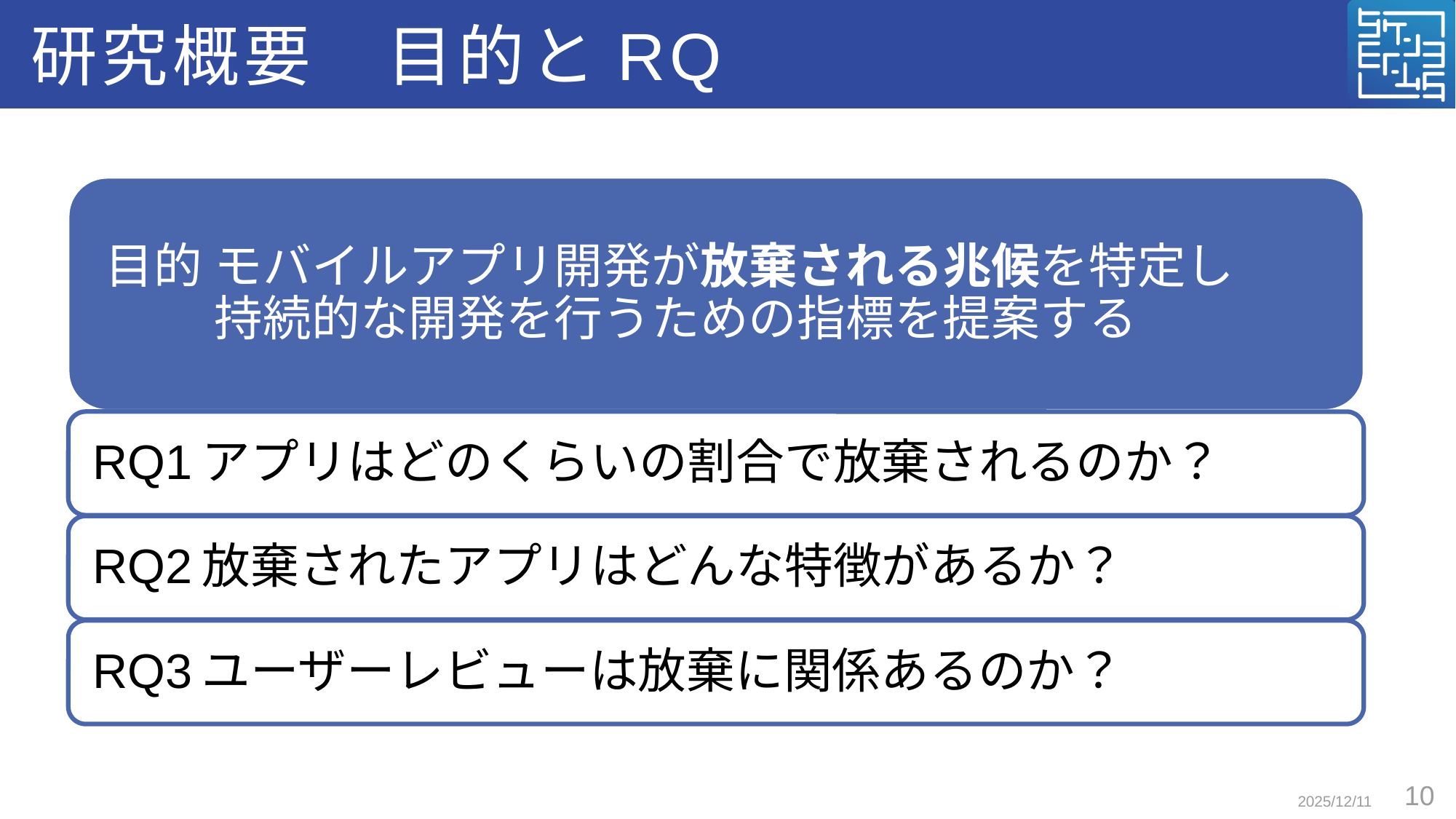

# 研究概要　目的とRQ
目的	モバイルアプリ開発が放棄される兆候を特定し
	持続的な開発を行うための指標を提案する
RQ1	アプリはどのくらいの割合で放棄されるのか？
RQ2	放棄されたアプリはどんな特徴があるか？
RQ3	ユーザーレビューは放棄に関係あるのか？
10
2025/12/11